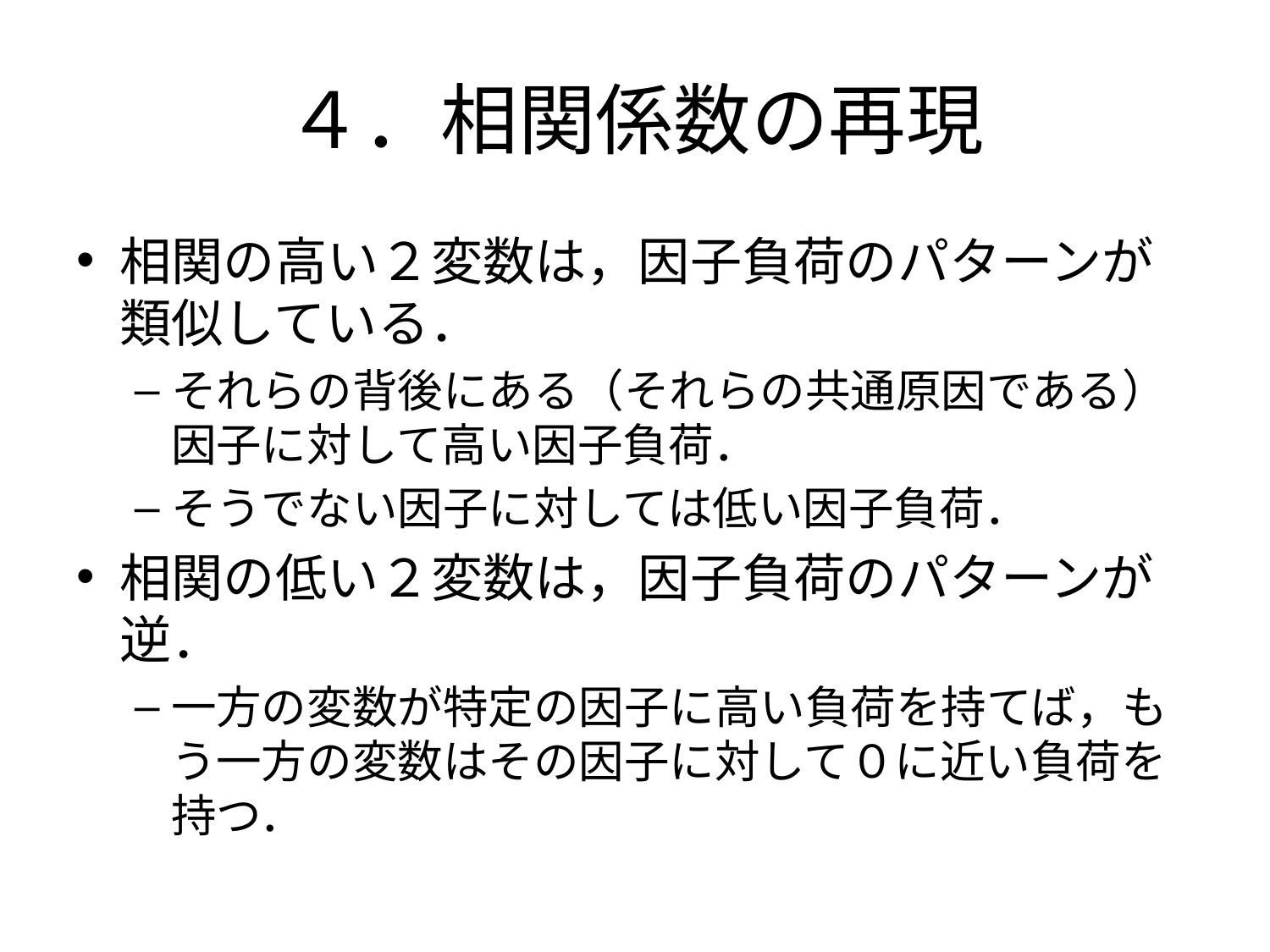

# ４．相関係数の再現
相関の高い２変数は，因子負荷のパターンが類似している．
それらの背後にある（それらの共通原因である）因子に対して高い因子負荷．
そうでない因子に対しては低い因子負荷．
相関の低い２変数は，因子負荷のパターンが逆．
一方の変数が特定の因子に高い負荷を持てば，もう一方の変数はその因子に対して０に近い負荷を持つ．